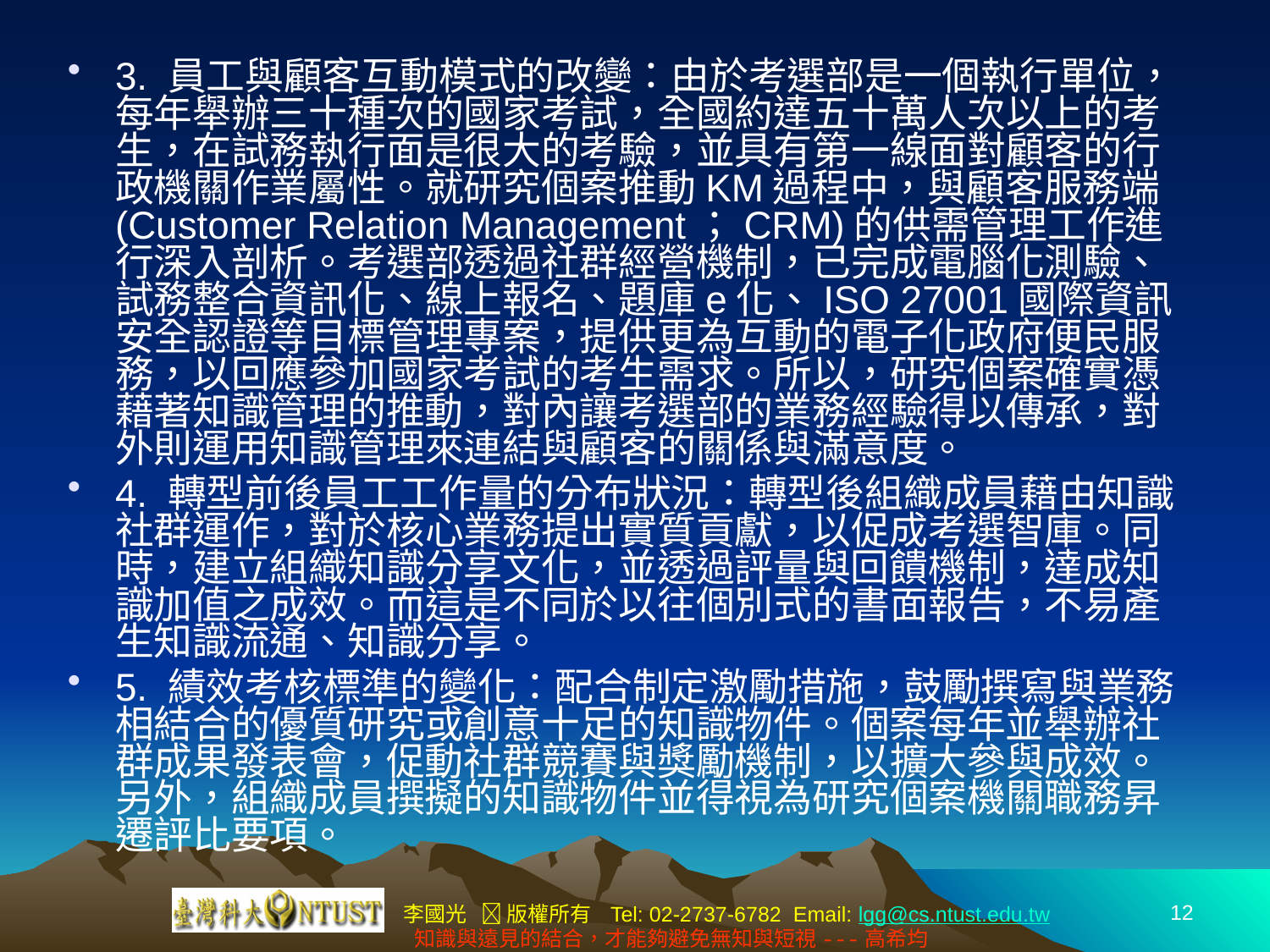

3. 員工與顧客互動模式的改變：由於考選部是一個執行單位，每年舉辦三十種次的國家考試，全國約達五十萬人次以上的考生，在試務執行面是很大的考驗，並具有第一線面對顧客的行政機關作業屬性。就研究個案推動KM過程中，與顧客服務端(Customer Relation Management；CRM)的供需管理工作進行深入剖析。考選部透過社群經營機制，已完成電腦化測驗、試務整合資訊化、線上報名、題庫e化、ISO 27001國際資訊安全認證等目標管理專案，提供更為互動的電子化政府便民服務，以回應參加國家考試的考生需求。所以，研究個案確實憑藉著知識管理的推動，對內讓考選部的業務經驗得以傳承，對外則運用知識管理來連結與顧客的關係與滿意度。
4. 轉型前後員工工作量的分布狀況：轉型後組織成員藉由知識社群運作，對於核心業務提出實質貢獻，以促成考選智庫。同時，建立組織知識分享文化，並透過評量與回饋機制，達成知識加值之成效。而這是不同於以往個別式的書面報告，不易產生知識流通、知識分享。
5. 績效考核標準的變化：配合制定激勵措施，鼓勵撰寫與業務相結合的優質研究或創意十足的知識物件。個案每年並舉辦社群成果發表會，促動社群競賽與獎勵機制，以擴大參與成效。另外，組織成員撰擬的知識物件並得視為研究個案機關職務昇遷評比要項。
12